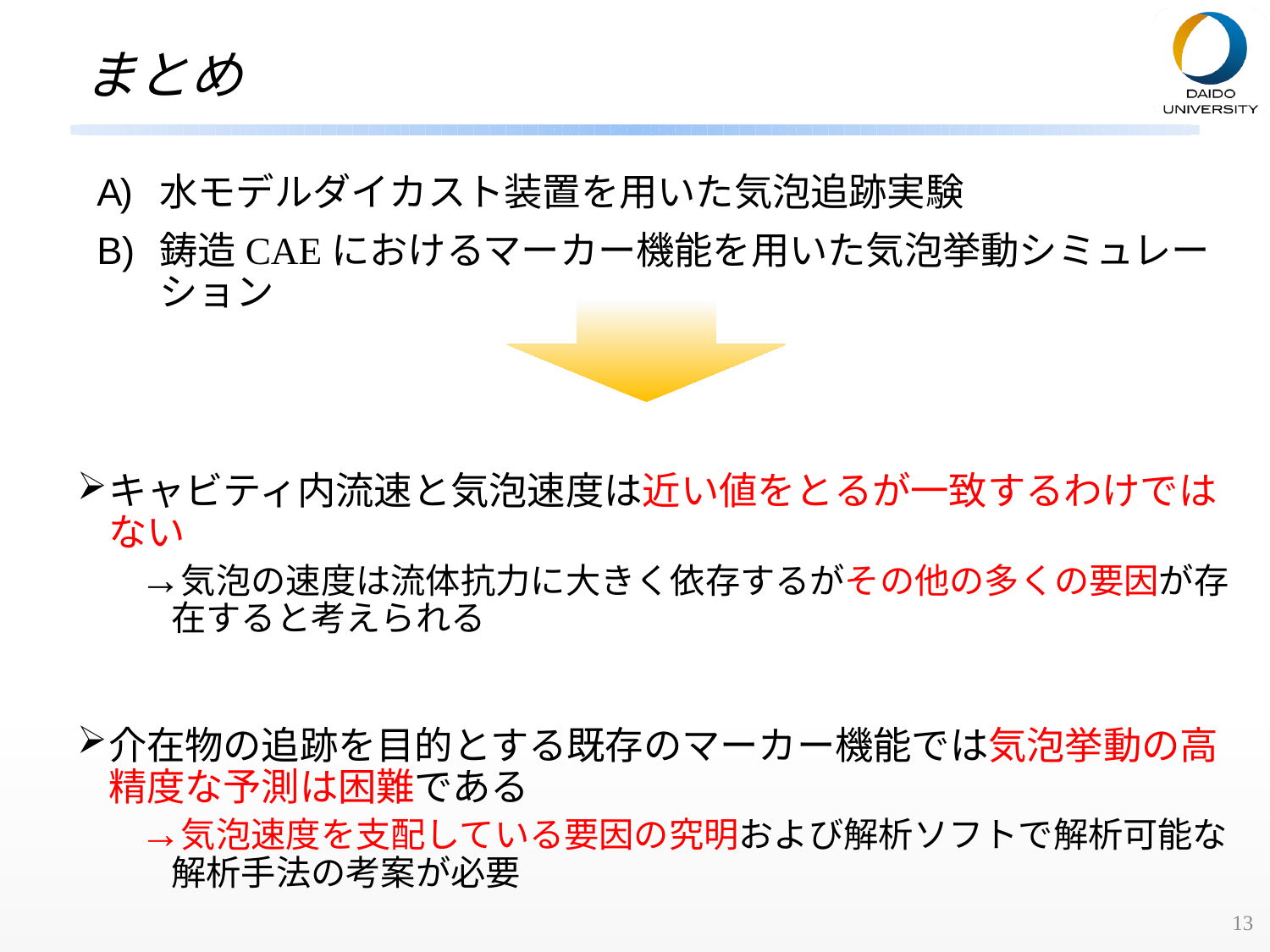

# まとめ
水モデルダイカスト装置を用いた気泡追跡実験
鋳造CAEにおけるマーカー機能を用いた気泡挙動シミュレーション

キャビティ内流速と気泡速度は近い値をとるが一致するわけではない
気泡の速度は流体抗力に大きく依存するがその他の多くの要因が存在すると考えられる

介在物の追跡を目的とする既存のマーカー機能では気泡挙動の高精度な予測は困難である
気泡速度を支配している要因の究明および解析ソフトで解析可能な解析手法の考案が必要

13